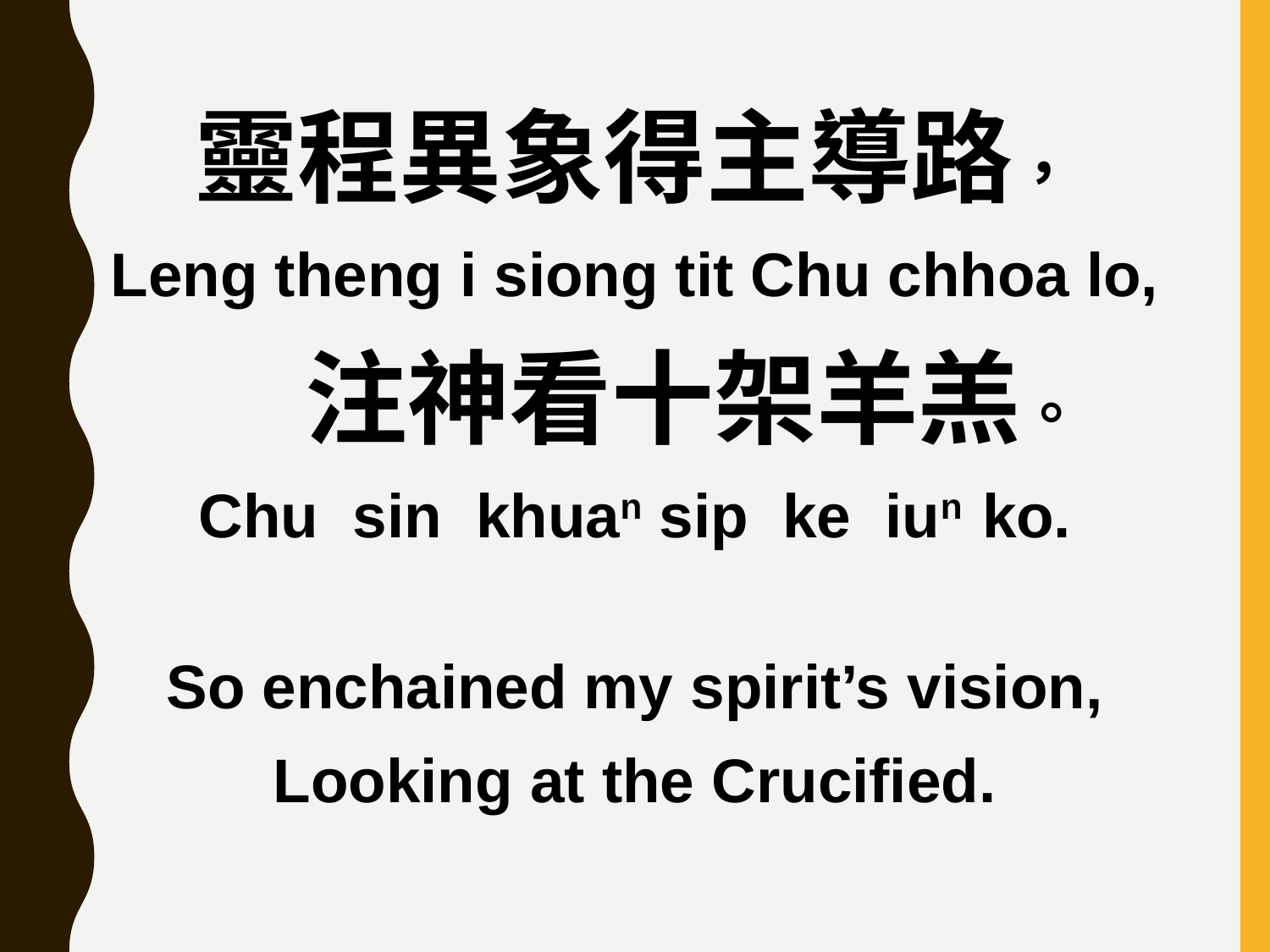

靈程異象得主導路，
Leng theng i siong tit Chu chhoa lo,
    注神看十架羊羔。
Chu  sin  khuan sip  ke  iun  ko.

So enchained my spirit’s vision,
Looking at the Crucified.